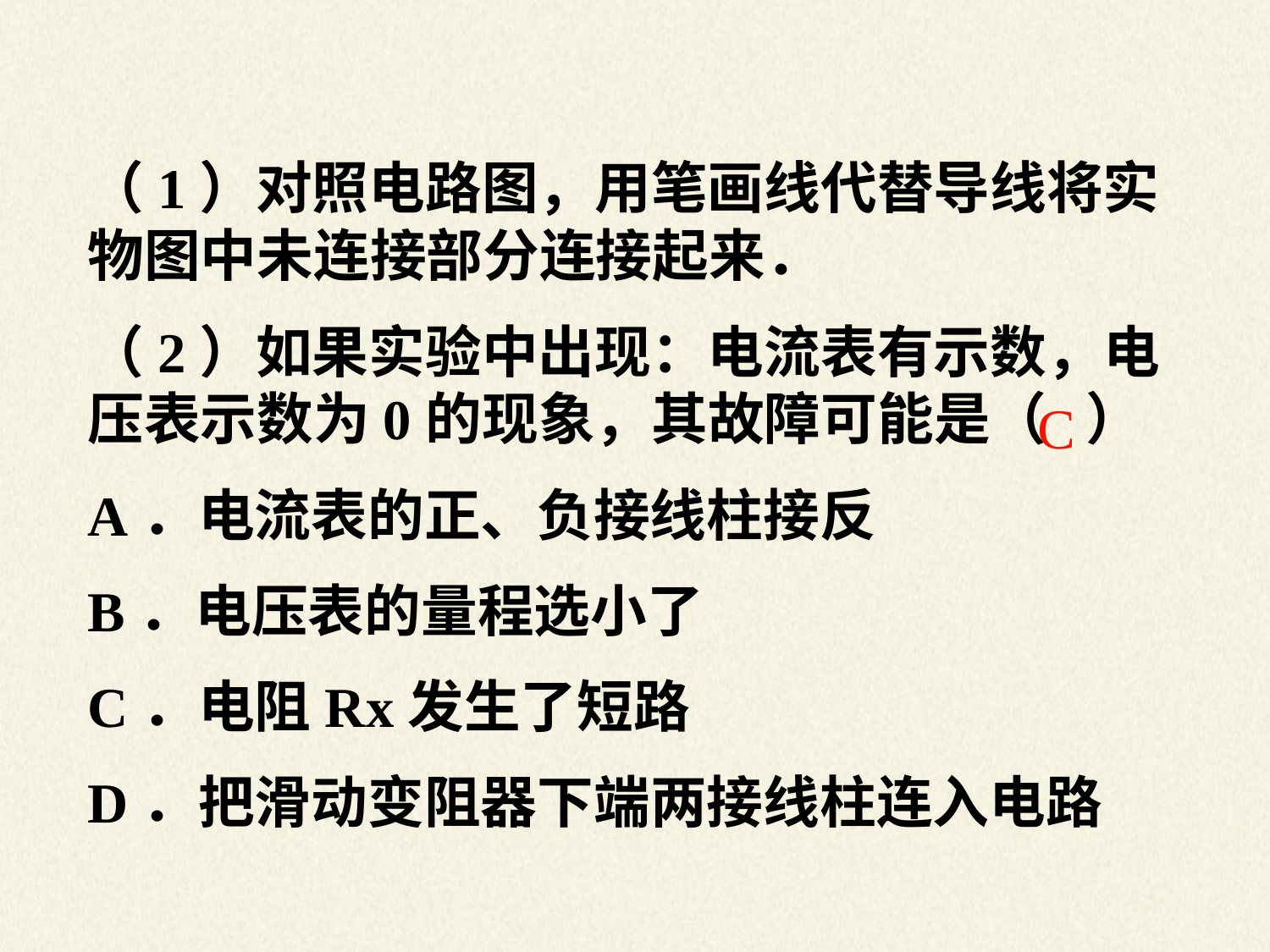

（1）对照电路图，用笔画线代替导线将实物图中未连接部分连接起来．
（2）如果实验中出现：电流表有示数，电压表示数为0的现象，其故障可能是（   ）
A．电流表的正、负接线柱接反
B．电压表的量程选小了
C．电阻Rx发生了短路
D．把滑动变阻器下端两接线柱连入电路
C